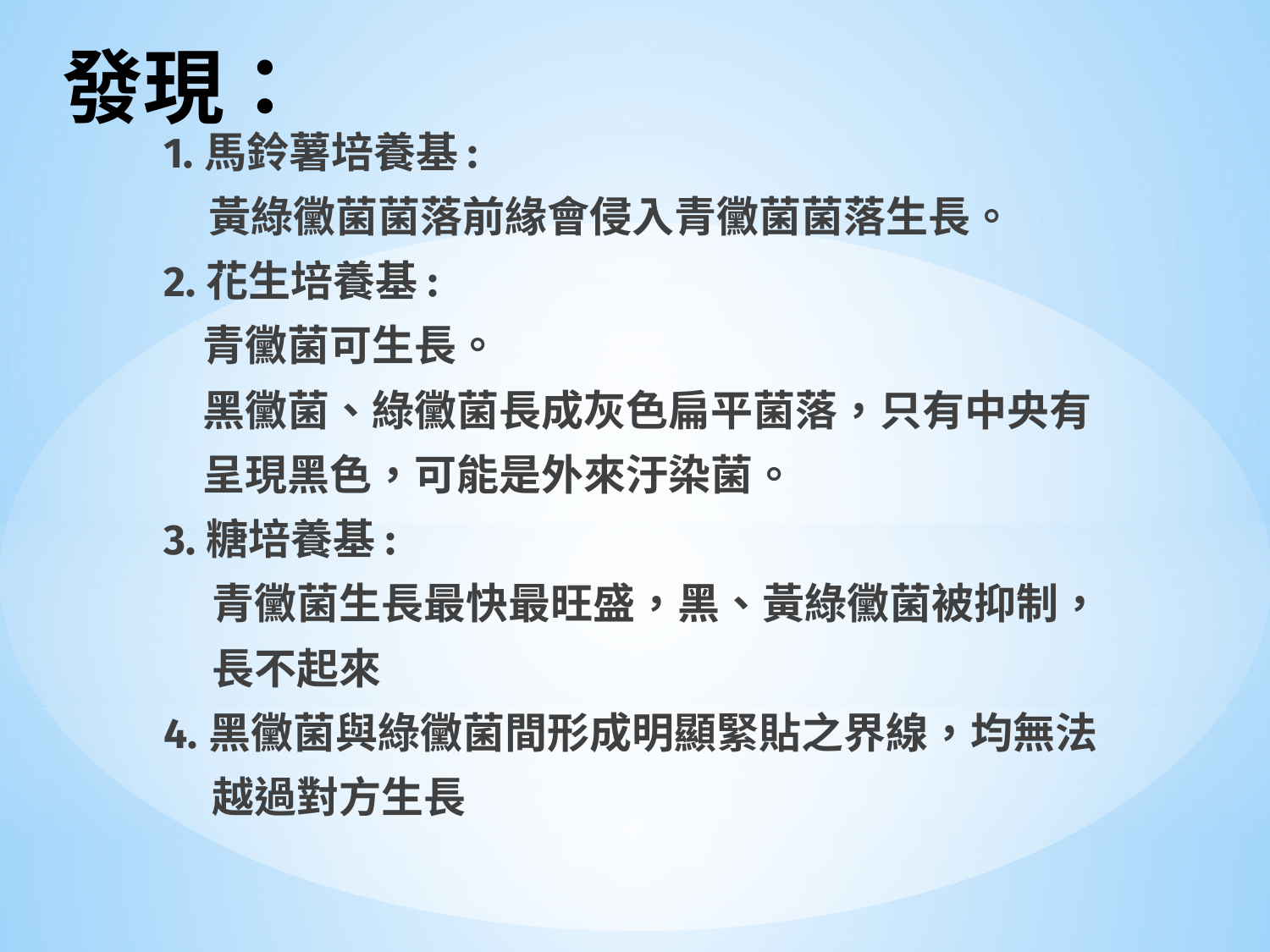

# 發現：
1.馬鈴薯培養基:
黃綠黴菌菌落前緣會侵入青黴菌菌落生長。
2.花生培養基:
   青黴菌可生長。
   黑黴菌、綠黴菌長成灰色扁平菌落，只有中央有
   呈現黑色，可能是外來汙染菌。
3.糖培養基:
    青黴菌生長最快最旺盛，黑、黃綠黴菌被抑制，
    長不起來
4.黑黴菌與綠黴菌間形成明顯緊貼之界線，均無法
    越過對方生長